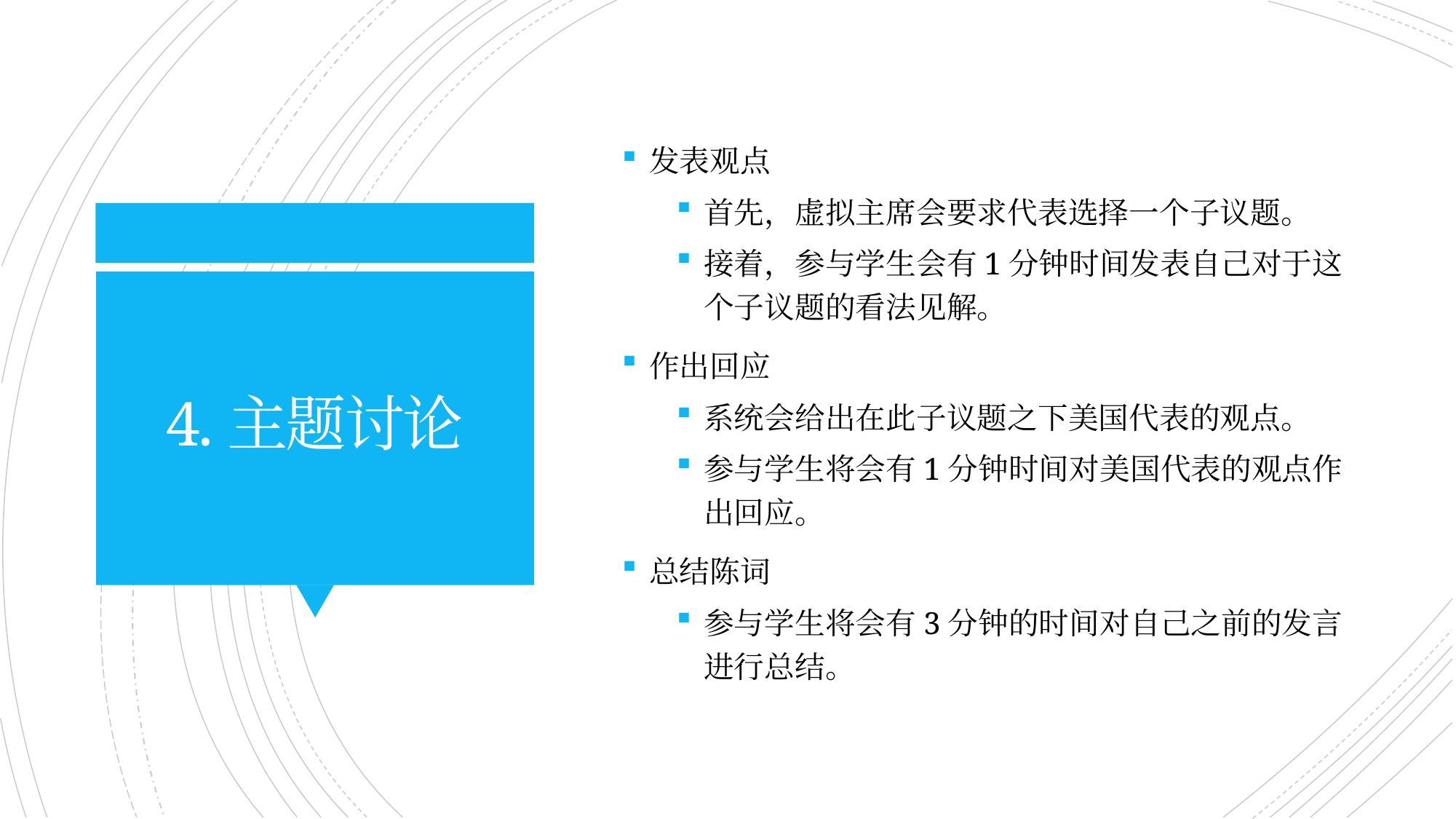

发表观点
首先，虚拟主席会要求代表选择一个子议题。
接着，参与学生会有1分钟时间发表自己对于这个子议题的看法见解。
作出回应
系统会给出在此子议题之下美国代表的观点。
参与学生将会有1分钟时间对美国代表的观点作出回应。
总结陈词
参与学生将会有3分钟的时间对自己之前的发言进行总结。
# 4.主题讨论